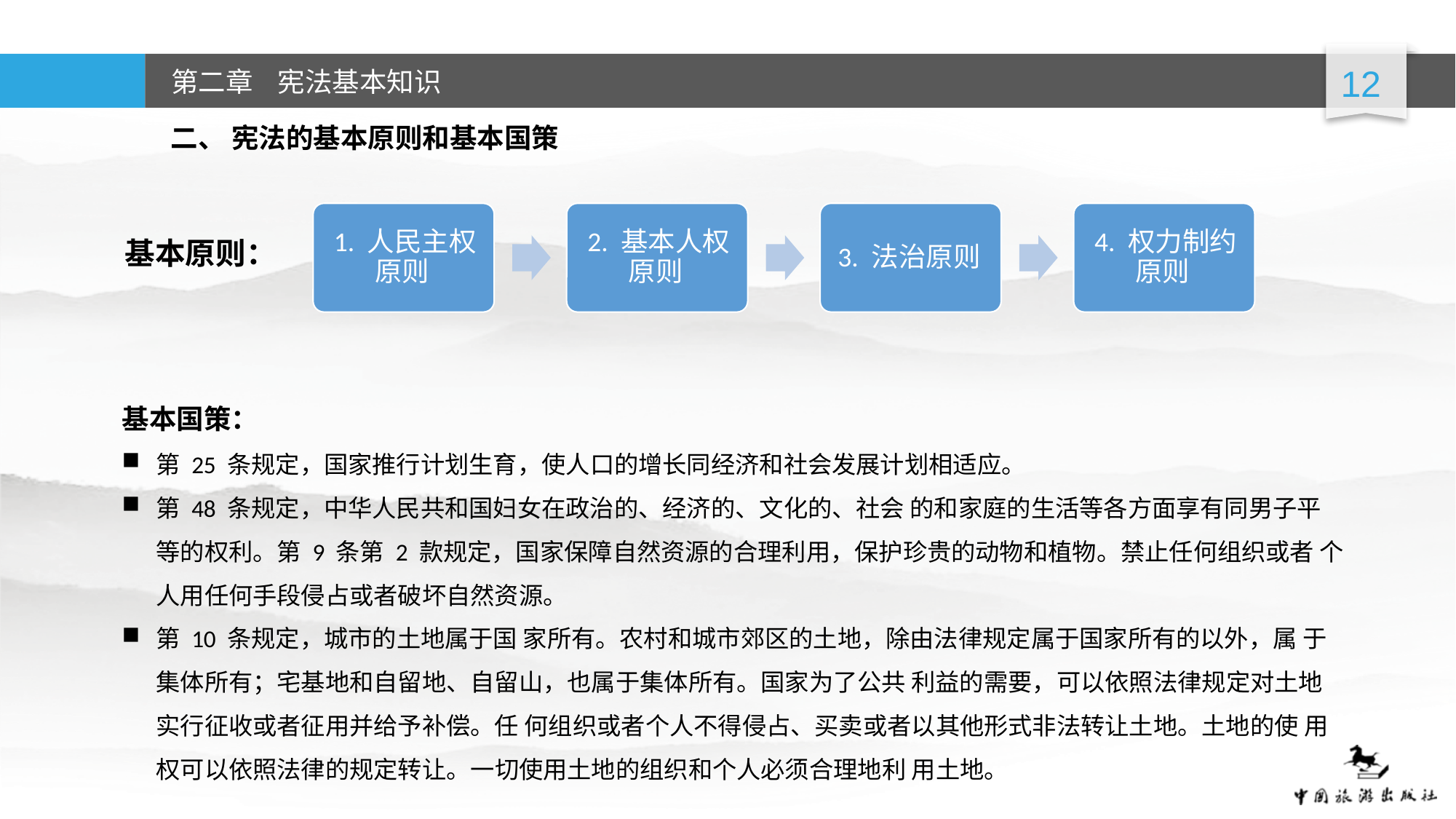

1. 人民主权原则

2. 基本人权原则

3. 法治原则

4. 权力制约原则
二、 宪法的基本原则和基本国策
基本原则：
基本国策：
第 25 条规定，国家推行计划生育，使人口的增长同经济和社会发展计划相适应。
第 48 条规定，中华人民共和国妇女在政治的、经济的、文化的、社会 的和家庭的生活等各方面享有同男子平等的权利。第 9 条第 2 款规定，国家保障自然资源的合理利用，保护珍贵的动物和植物。禁止任何组织或者 个人用任何手段侵占或者破坏自然资源。
第 10 条规定，城市的土地属于国 家所有。农村和城市郊区的土地，除由法律规定属于国家所有的以外，属 于集体所有；宅基地和自留地、自留山，也属于集体所有。国家为了公共 利益的需要，可以依照法律规定对土地实行征收或者征用并给予补偿。任 何组织或者个人不得侵占、买卖或者以其他形式非法转让土地。土地的使 用权可以依照法律的规定转让。一切使用土地的组织和个人必须合理地利 用土地。